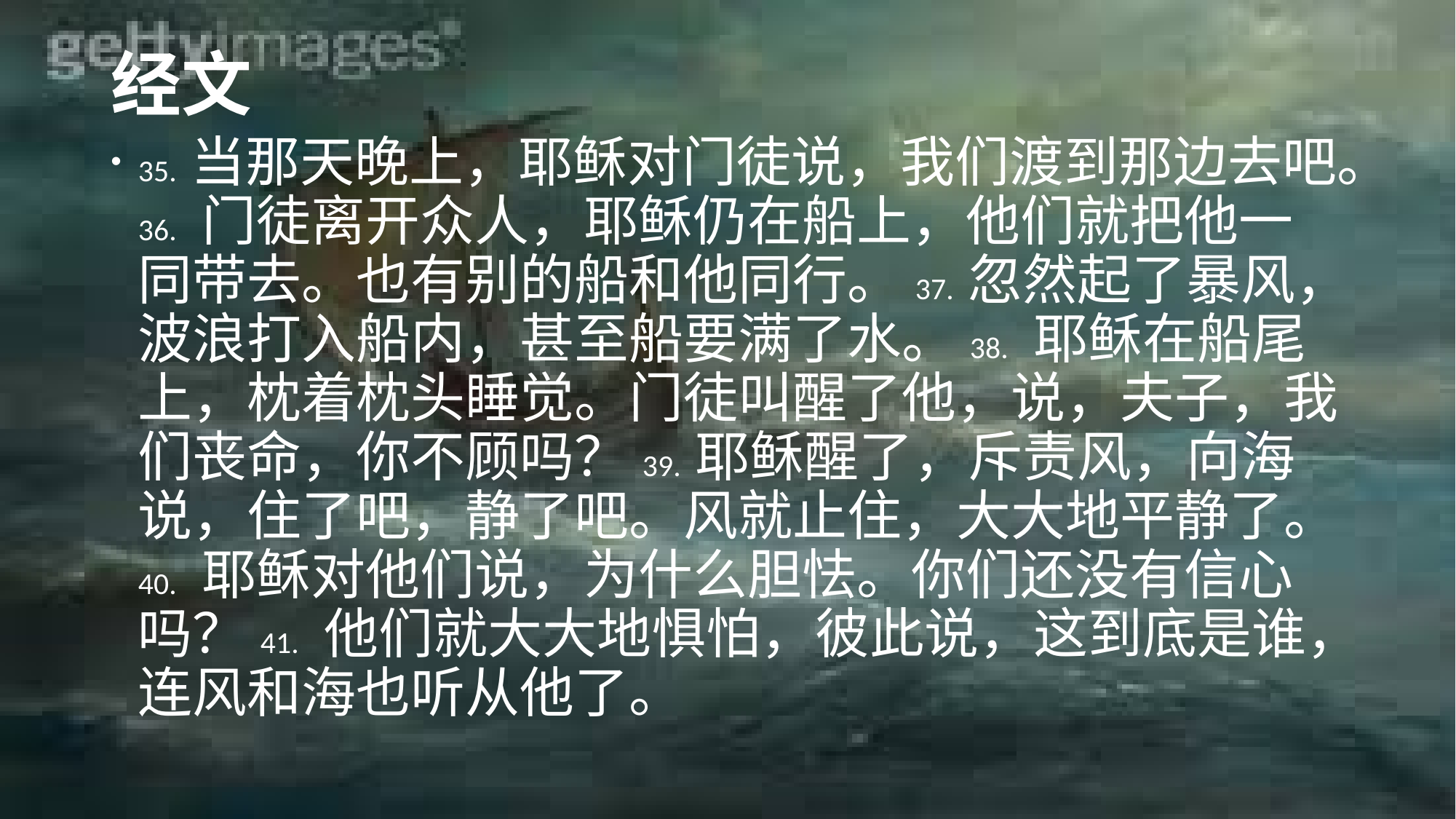

# 经文
35. 当那天晚上，耶稣对门徒说，我们渡到那边去吧。36. 门徒离开众人，耶稣仍在船上，他们就把他一同带去。也有别的船和他同行。37. 忽然起了暴风，波浪打入船内，甚至船要满了水。38. 耶稣在船尾上，枕着枕头睡觉。门徒叫醒了他，说，夫子，我们丧命，你不顾吗？39. 耶稣醒了，斥责风，向海说，住了吧，静了吧。风就止住，大大地平静了。40. 耶稣对他们说，为什么胆怯。你们还没有信心吗？41. 他们就大大地惧怕，彼此说，这到底是谁，连风和海也听从他了。